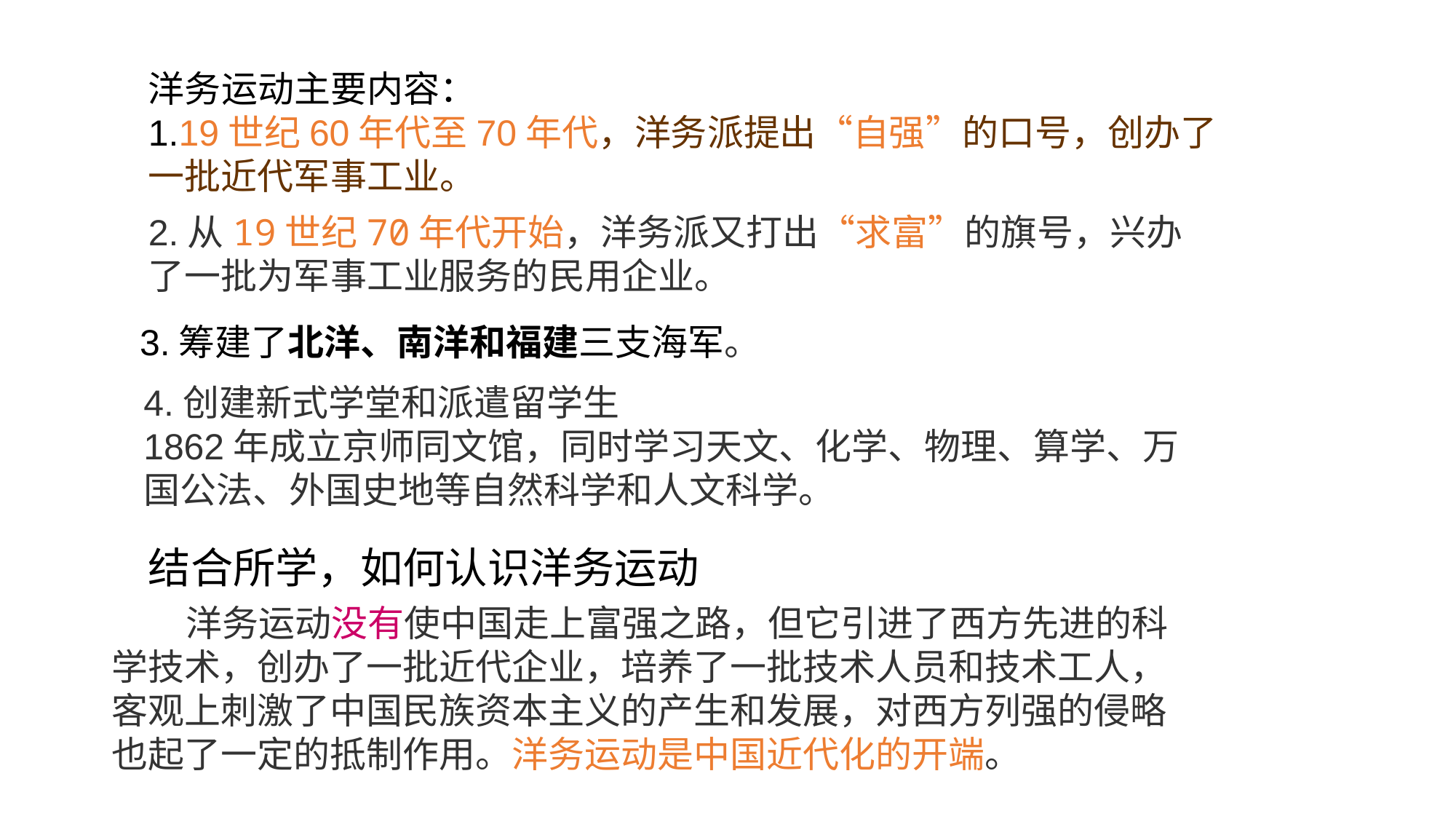

洋务运动主要内容：
1.19世纪60年代至70年代，洋务派提出“自强”的口号，创办了一批近代军事工业。
2.从19世纪70年代开始，洋务派又打出“求富”的旗号，兴办了一批为军事工业服务的民用企业。
3.筹建了北洋、南洋和福建三支海军。
4.创建新式学堂和派遣留学生
1862年成立京师同文馆，同时学习天文、化学、物理、算学、万国公法、外国史地等自然科学和人文科学。
结合所学，如何认识洋务运动
        洋务运动没有使中国走上富强之路，但它引进了西方先进的科学技术，创办了一批近代企业，培养了一批技术人员和技术工人，客观上刺激了中国民族资本主义的产生和发展，对西方列强的侵略也起了一定的抵制作用。洋务运动是中国近代化的开端。